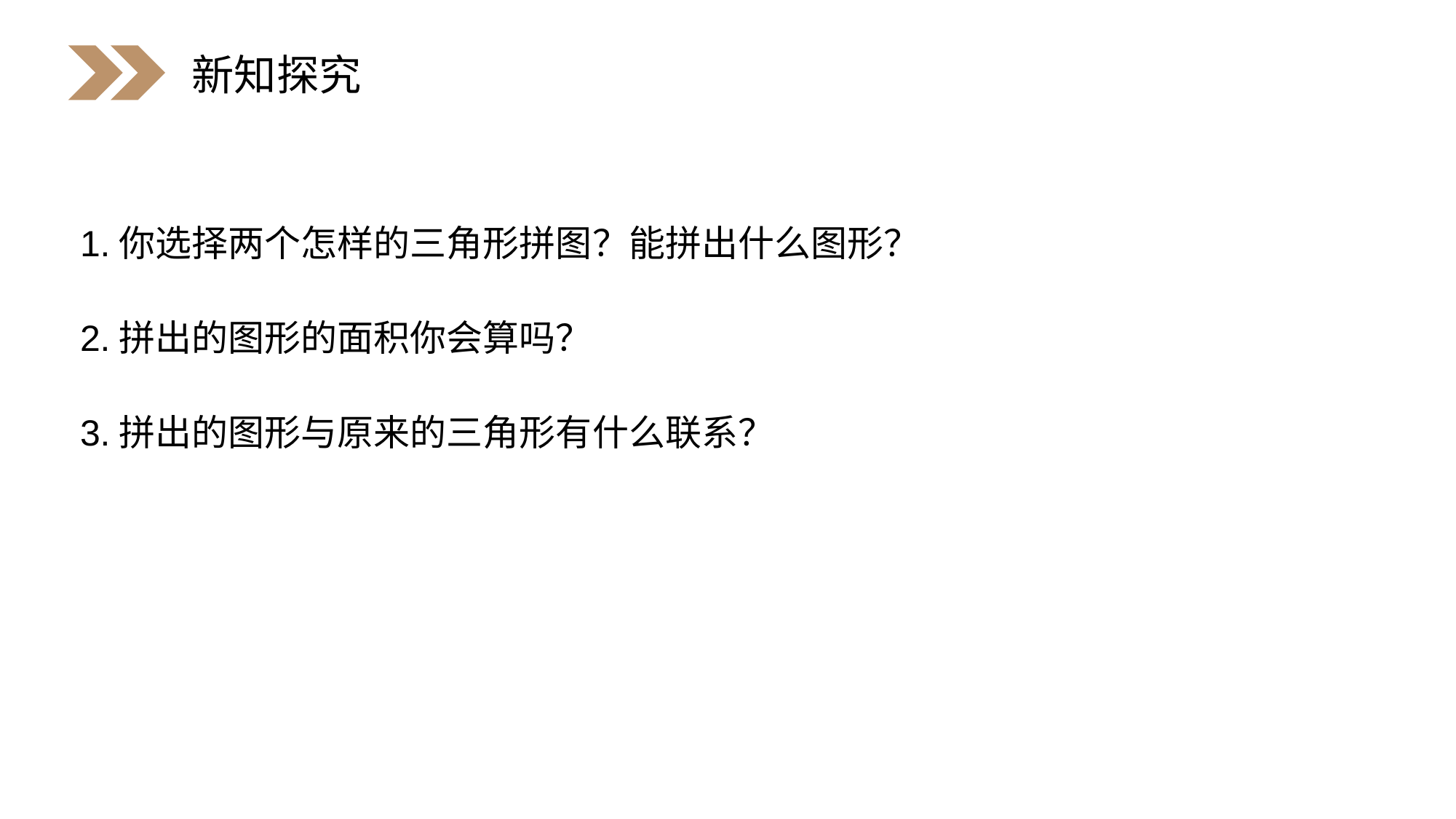

新知探究
1.你选择两个怎样的三角形拼图？能拼出什么图形？
2.拼出的图形的面积你会算吗？
3.拼出的图形与原来的三角形有什么联系？